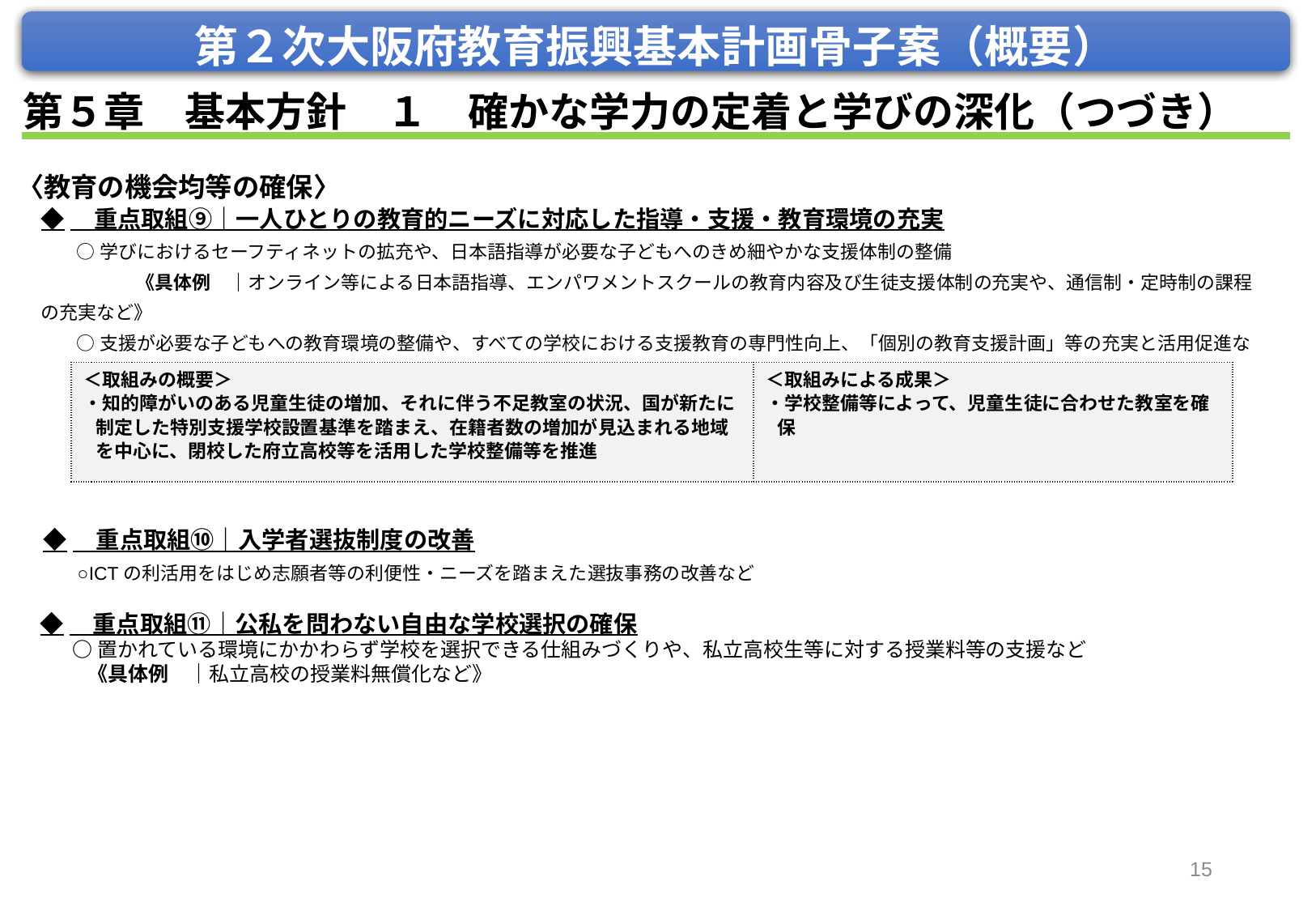

第２次大阪府教育振興基本計画骨子案（概要）
第５章　基本方針　１　確かな学力の定着と学びの深化（つづき）
〈教育の機会均等の確保〉
◆　重点取組⑨｜一人ひとりの教育的ニーズに対応した指導・支援・教育環境の充実
○学びにおけるセーフティネットの拡充や、日本語指導が必要な子どもへのきめ細やかな支援体制の整備
　　　 《具体例　｜オンライン等による日本語指導、エンパワメントスクールの教育内容及び生徒支援体制の充実や、通信制・定時制の課程の充実など》
○支援が必要な子どもへの教育環境の整備や、すべての学校における支援教育の専門性向上、「個別の教育支援計画」等の充実と活用促進など
　　 　《具体例　｜閉校した府立高校等を活用した支援学校の教室不足の解消など》
| ＜取組みの概要＞ ・知的障がいのある児童生徒の増加、それに伴う不足教室の状況、国が新たに制定した特別支援学校設置基準を踏まえ、在籍者数の増加が見込まれる地域を中心に、閉校した府立高校等を活用した学校整備等を推進 | ＜取組みによる成果＞ ・学校整備等によって、児童生徒に合わせた教室を確保 |
| --- | --- |
◆　重点取組⑩｜入学者選抜制度の改善
  ○ICTの利活用をはじめ志願者等の利便性・ニーズを踏まえた選抜事務の改善など
◆　重点取組⑪｜公私を問わない自由な学校選択の確保
  ○置かれている環境にかかわらず学校を選択できる仕組みづくりや、私立高校生等に対する授業料等の支援など
　 《具体例　｜私立高校の授業料無償化など》
15